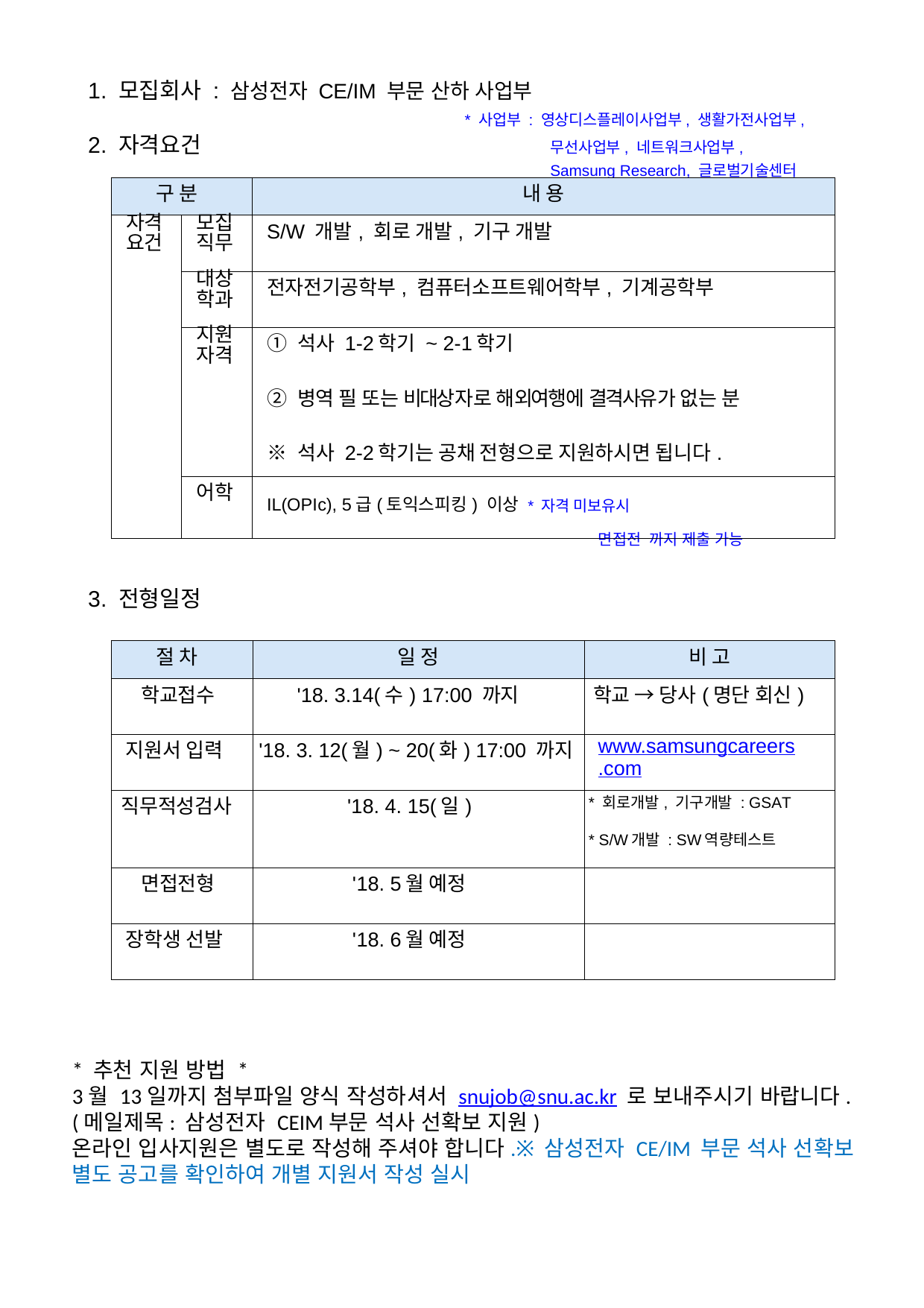

1. 모집회사 : 삼성전자 CE/IM 부문 산하 사업부
* 사업부 : 영상디스플레이사업부, 생활가전사업부,
2. 자격요건
무선사업부, 네트워크사업부, Samsung Research, 글로벌기술센터
| 구 분 |  | 내 용 |
| --- | --- | --- |
| 자격 요건 | 모집 직무 | S/W 개발, 회로 개발, 기구 개발 |
|  | 대상 학과 | 전자전기공학부, 컴퓨터소프트웨어학부, 기계공학부 |
|  | 지원 자격 | ① 석사 1-2학기 ~ 2-1학기 ② 병역 필 또는 비대상자로 해외여행에 결격사유가 없는 분 ※ 석사 2-2학기는 공채 전형으로 지원하시면 됩니다. |
|  | 어학 | IL(OPIc), 5급(토익스피킹) 이상 \* 자격 미보유시 면접전 까지 제출 가능 |
3. 전형일정
| 절 차 | 일 정 | 비 고 |
| --- | --- | --- |
| 학교접수 | '18. 3.14(수) 17:00 까지 | 학교 → 당사(명단 회신) |
| 지원서 입력 | '18. 3. 12(월) ~ 20(화) 17:00 까지 | www.samsungcareers.com |
| 직무적성검사 | '18. 4. 15(일) | \* 회로개발, 기구개발 : GSAT \* S/W개발 : SW역량테스트 |
| 면접전형 | '18. 5월 예정 |  |
| 장학생 선발 | '18. 6월 예정 |  |

* 추천 지원 방법 *
3월 13일까지 첨부파일 양식 작성하셔서 snujob@snu.ac.kr 로 보내주시기 바랍니다. (메일제목: 삼성전자 CEIM부문 석사 선확보 지원)
온라인 입사지원은 별도로 작성해 주셔야 합니다.※ 삼성전자 CE/IM 부문 석사 선확보 별도 공고를 확인하여 개별 지원서 작성 실시